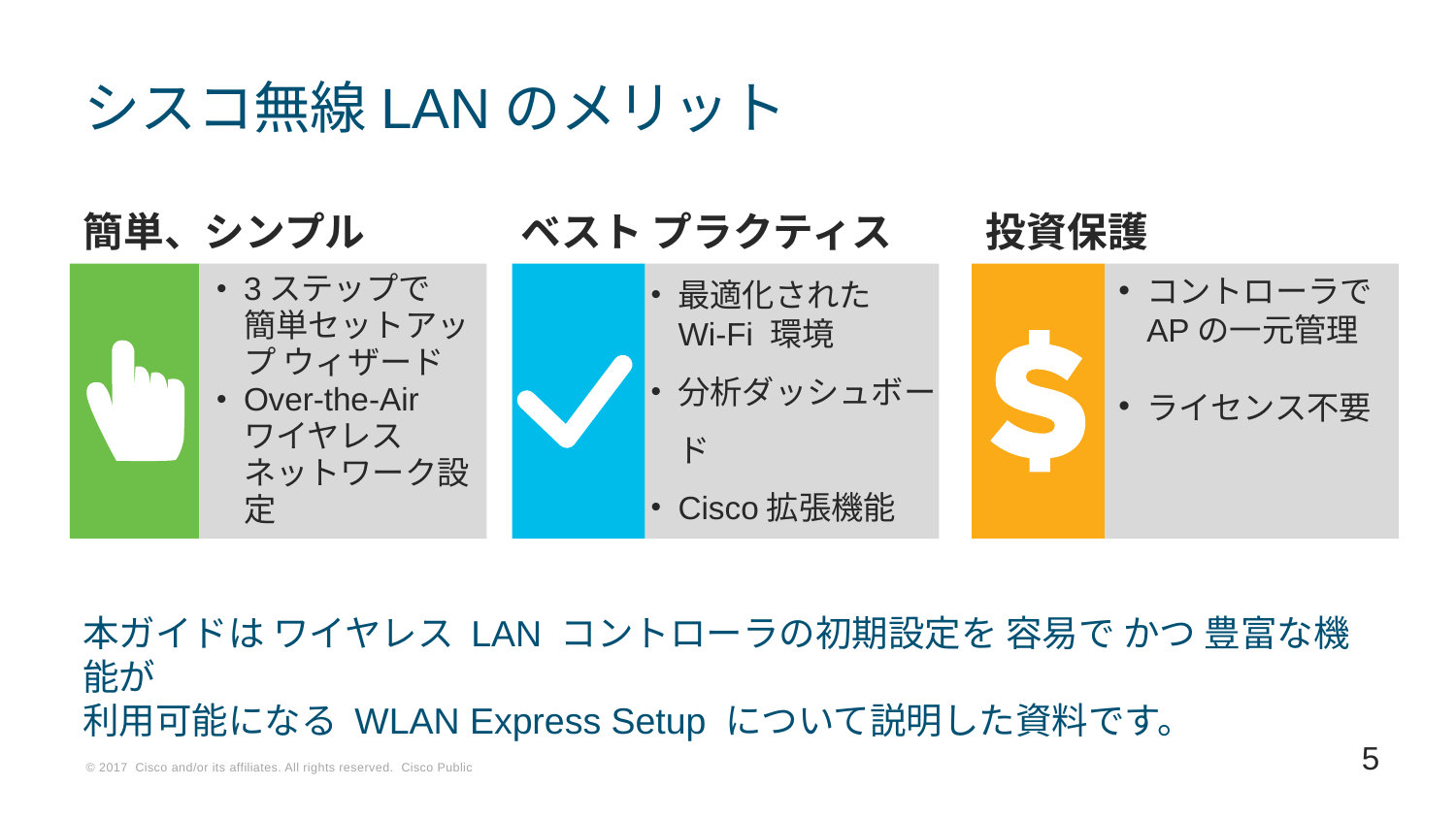

# シスコ無線LANのメリット
簡単、シンプル
ベスト プラクティス
投資保護

3ステップで
簡単セットアップ ウィザード
Over-the-Air
ワイヤレス
ネットワーク設定
コントローラで
APの一元管理
ライセンス不要
最適化された
Wi-Fi 環境
分析ダッシュボード
Cisco拡張機能

本ガイドは ワイヤレス LAN コントローラの初期設定を 容易で かつ 豊富な機能が
利用可能になる WLAN Express Setup について説明した資料です。